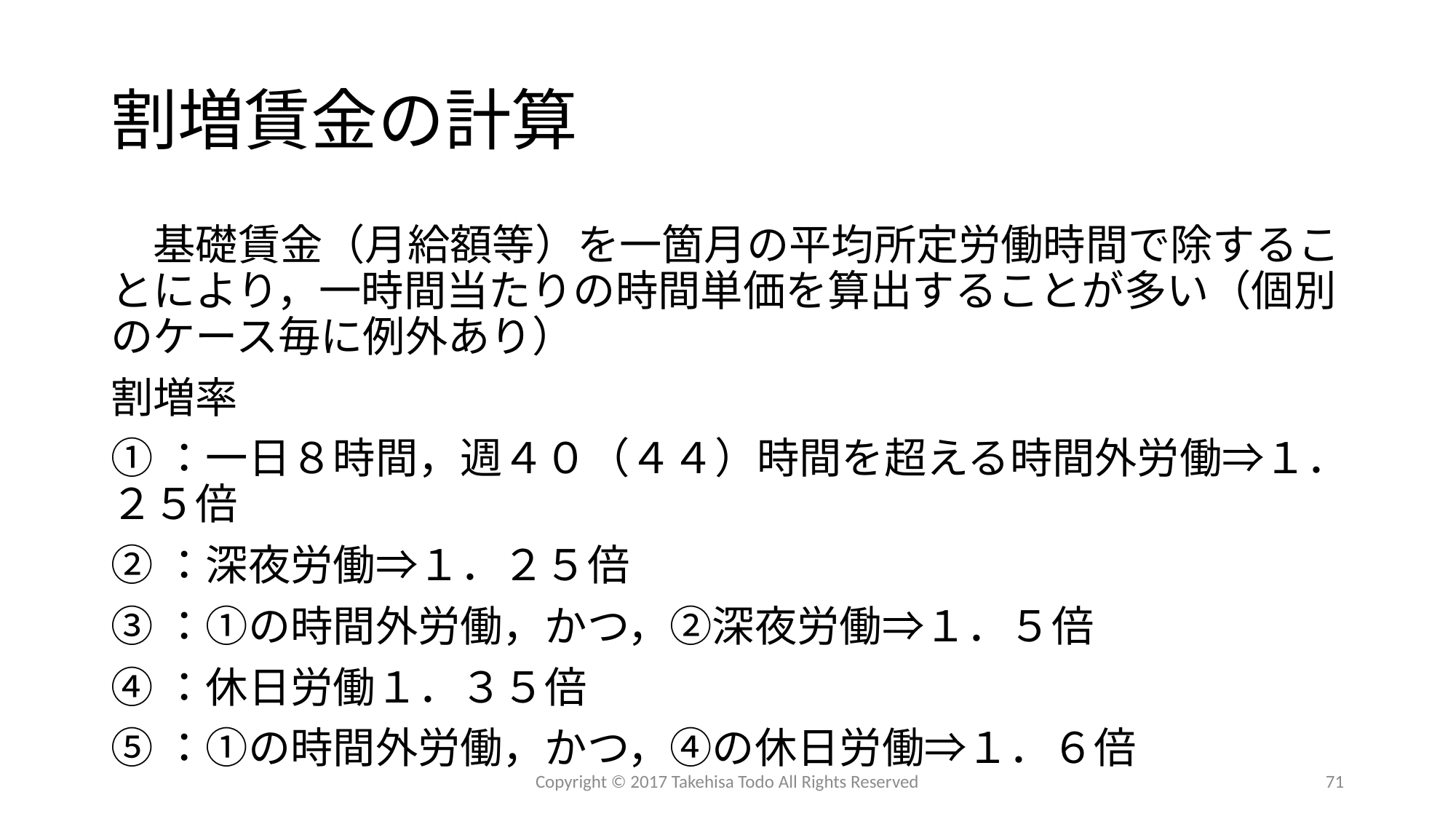

# 割増賃金の計算
　基礎賃金（月給額等）を一箇月の平均所定労働時間で除することにより，一時間当たりの時間単価を算出することが多い（個別のケース毎に例外あり）
割増率
①：一日８時間，週４０（４４）時間を超える時間外労働⇒１．２５倍
②：深夜労働⇒１．２５倍
③：①の時間外労働，かつ，②深夜労働⇒１．５倍
④：休日労働１．３５倍
⑤：①の時間外労働，かつ，④の休日労働⇒１．６倍
Copyright © 2017 Takehisa Todo All Rights Reserved
71